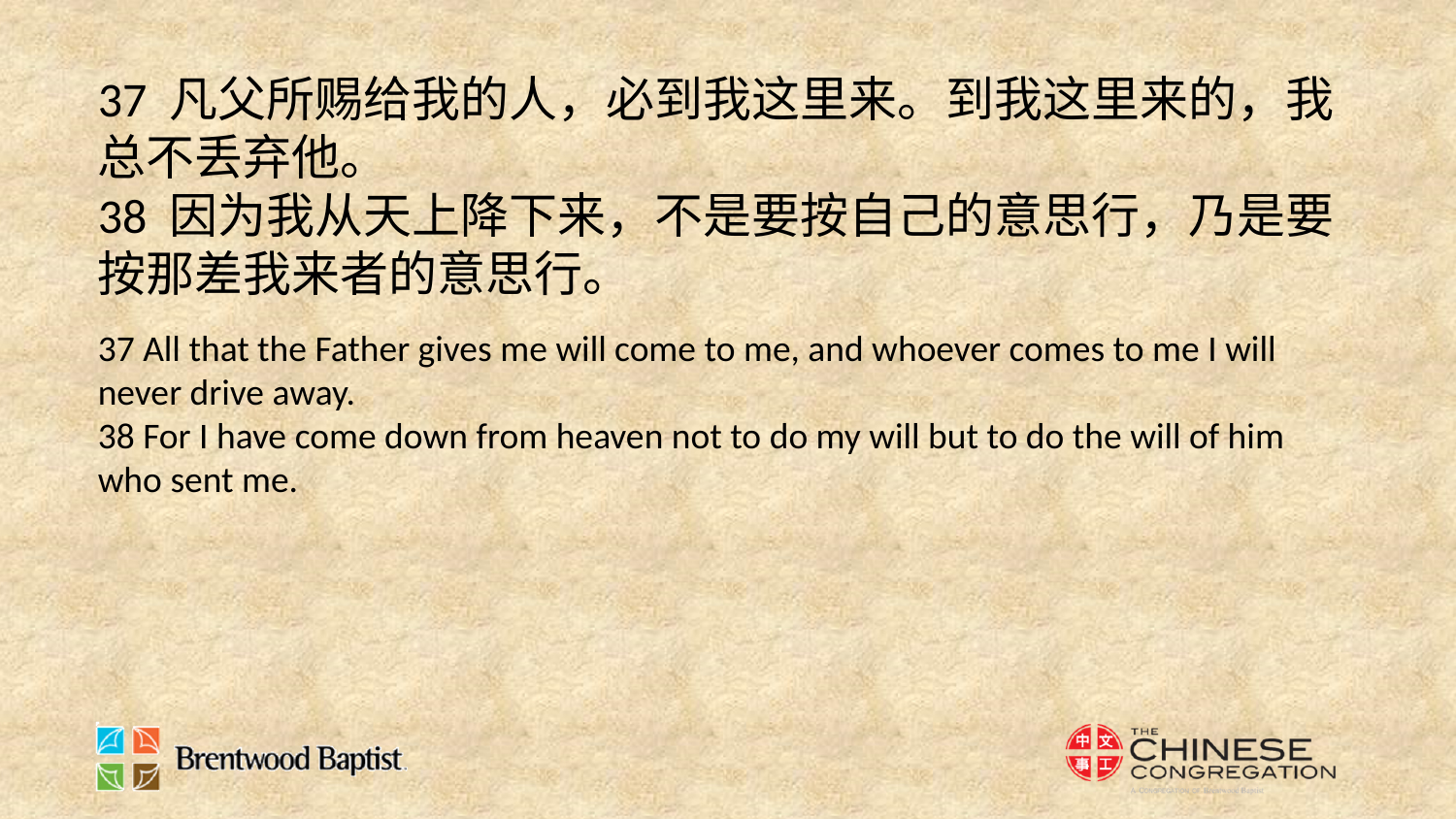

37 凡父所赐给我的人，必到我这里来。到我这里来的，我总不丢弃他。
38 因为我从天上降下来，不是要按自己的意思行，乃是要按那差我来者的意思行。

37 All that the Father gives me will come to me, and whoever comes to me I will never drive away.
38 For I have come down from heaven not to do my will but to do the will of him who sent me.